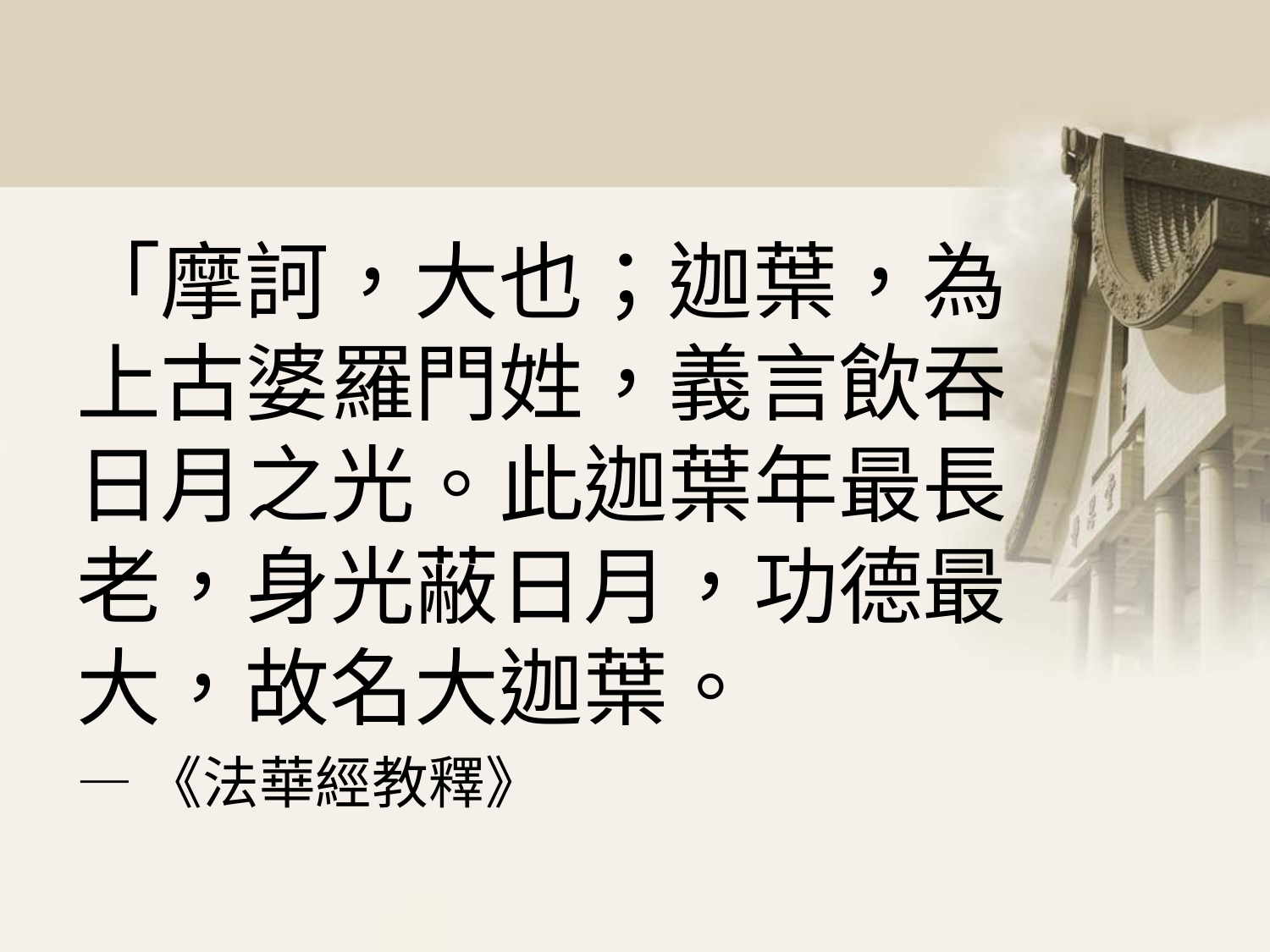

#
「摩訶，大也；迦葉，為上古婆羅門姓，義言飲吞日月之光。此迦葉年最長老，身光蔽日月，功德最大，故名大迦葉。
—《法華經教釋》